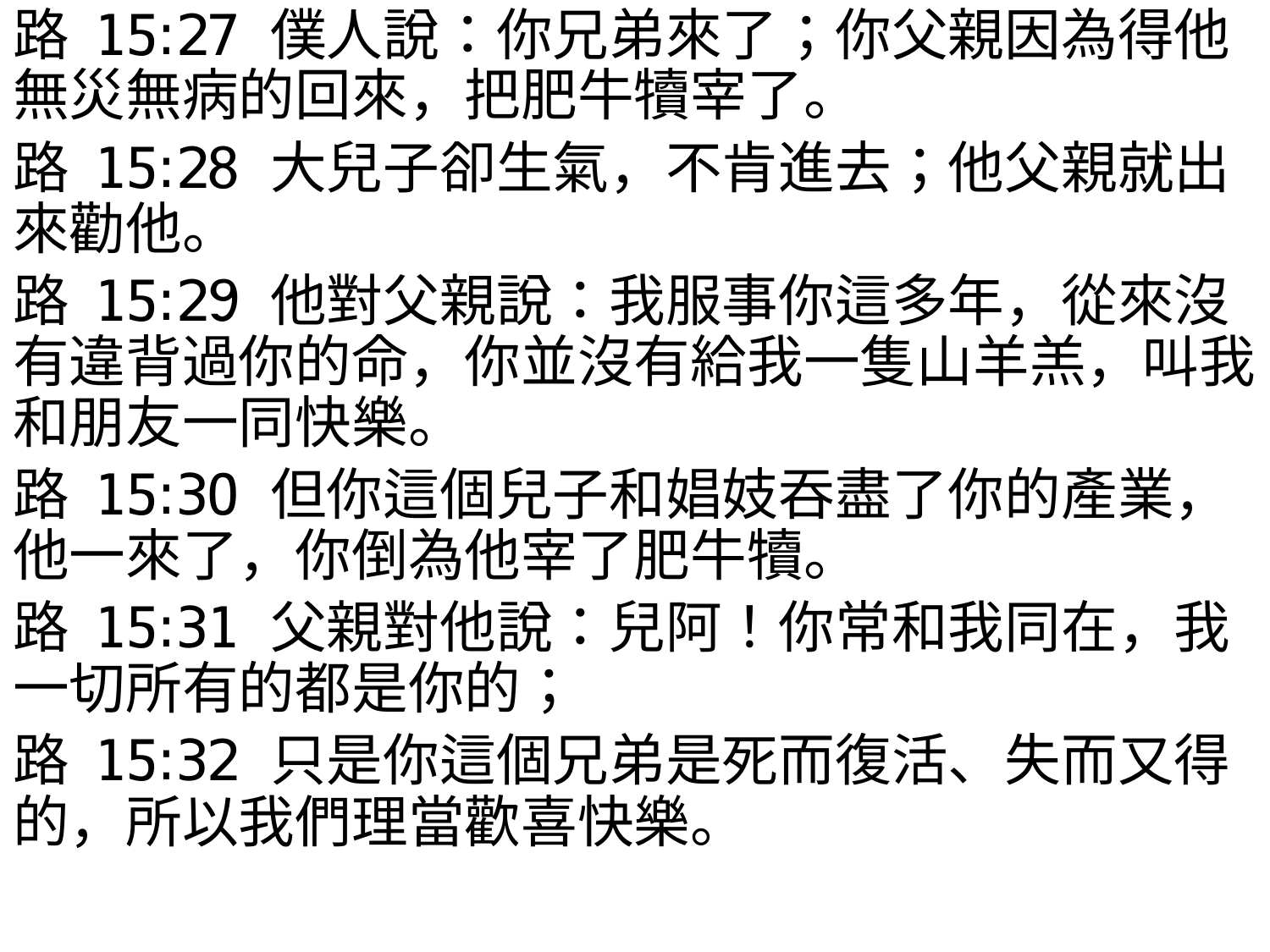

路 15:27 僕人說：你兄弟來了；你父親因為得他無災無病的回來，把肥牛犢宰了。
路 15:28 大兒子卻生氣，不肯進去；他父親就出來勸他。
路 15:29 他對父親說：我服事你這多年，從來沒有違背過你的命，你並沒有給我一隻山羊羔，叫我和朋友一同快樂。
路 15:30 但你這個兒子和娼妓吞盡了你的產業，他一來了，你倒為他宰了肥牛犢。
路 15:31 父親對他說：兒阿！你常和我同在，我一切所有的都是你的；
路 15:32 只是你這個兄弟是死而復活、失而又得的，所以我們理當歡喜快樂。